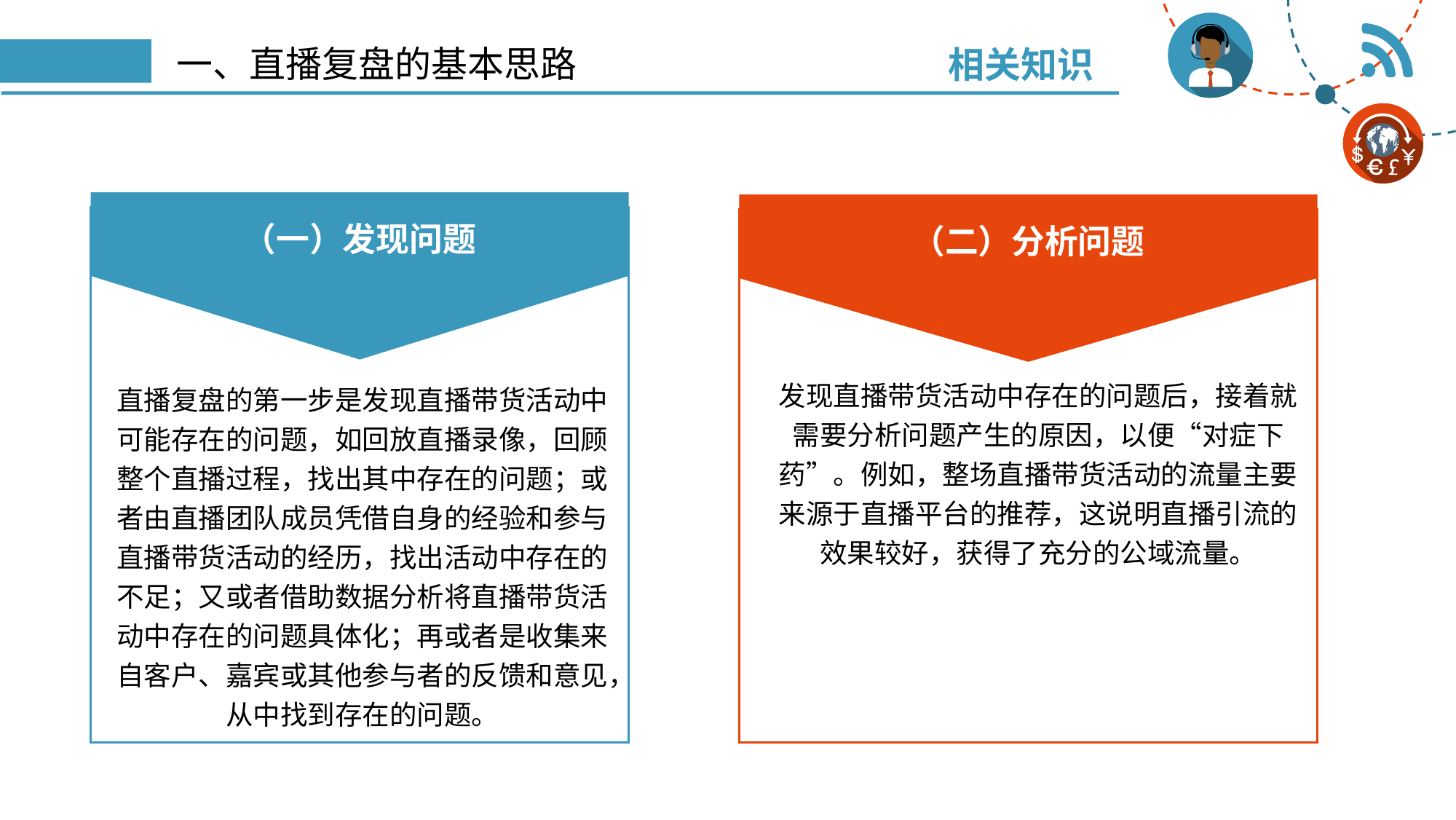

相关知识
# 一、直播复盘的基本思路
（一）发现问题

（二）分析问题

发现直播带货活动中存在的问题后，接着就需要分析问题产生的原因，以便“对症下药”。例如，整场直播带货活动的流量主要来源于直播平台的推荐，这说明直播引流的效果较好，获得了充分的公域流量。
直播复盘的第一步是发现直播带货活动中可能存在的问题，如回放直播录像，回顾整个直播过程，找出其中存在的问题；或者由直播团队成员凭借自身的经验和参与直播带货活动的经历，找出活动中存在的不足；又或者借助数据分析将直播带货活动中存在的问题具体化；再或者是收集来自客户、嘉宾或其他参与者的反馈和意见，从中找到存在的问题。